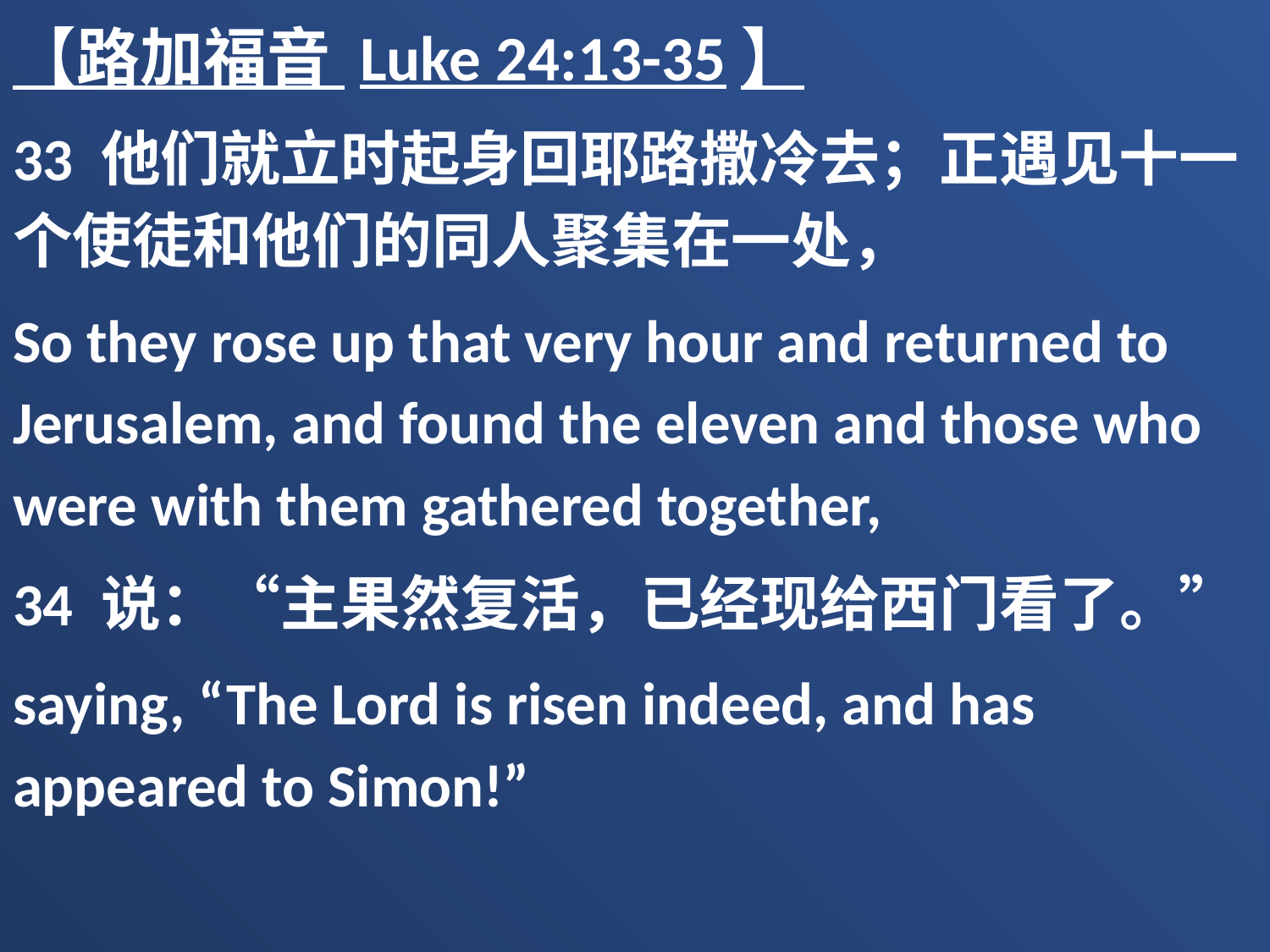

【路加福音 Luke 24:13-35】
33 他们就立时起身回耶路撒冷去；正遇见十一个使徒和他们的同人聚集在一处，
So they rose up that very hour and returned to Jerusalem, and found the eleven and those who were with them gathered together,
34 说：“主果然复活，已经现给西门看了。”
saying, “The Lord is risen indeed, and has appeared to Simon!”